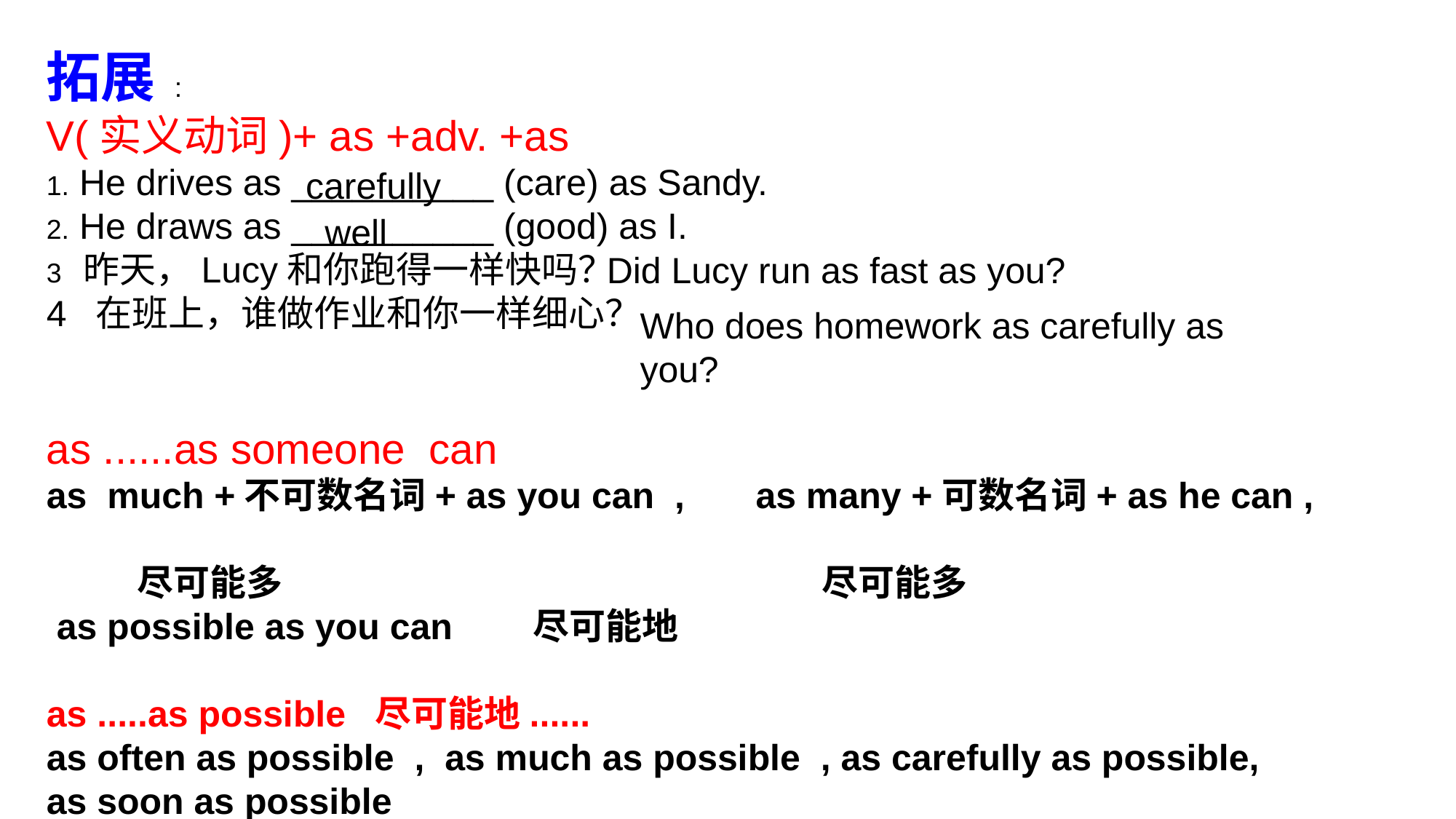

拓展  :
V(实义动词)+ as +adv. +as
1. He drives as __________ (care) as Sandy.
2. He draws as __________ (good) as I.
3  昨天，Lucy和你跑得一样快吗？
4  在班上，谁做作业和你一样细心？

as ......as someone  can
as  much +不可数名词+ as you can  ,       as many +可数名词+ as he can ,
          尽可能多                                                                  尽可能多
 as possible as you can       尽可能地

as .....as possible  尽可能地......
as often as possible  ,  as much as possible  , as carefully as possible,
as soon as possible

carefully
well
Did Lucy run as fast as you?
Who does homework as carefully as you?